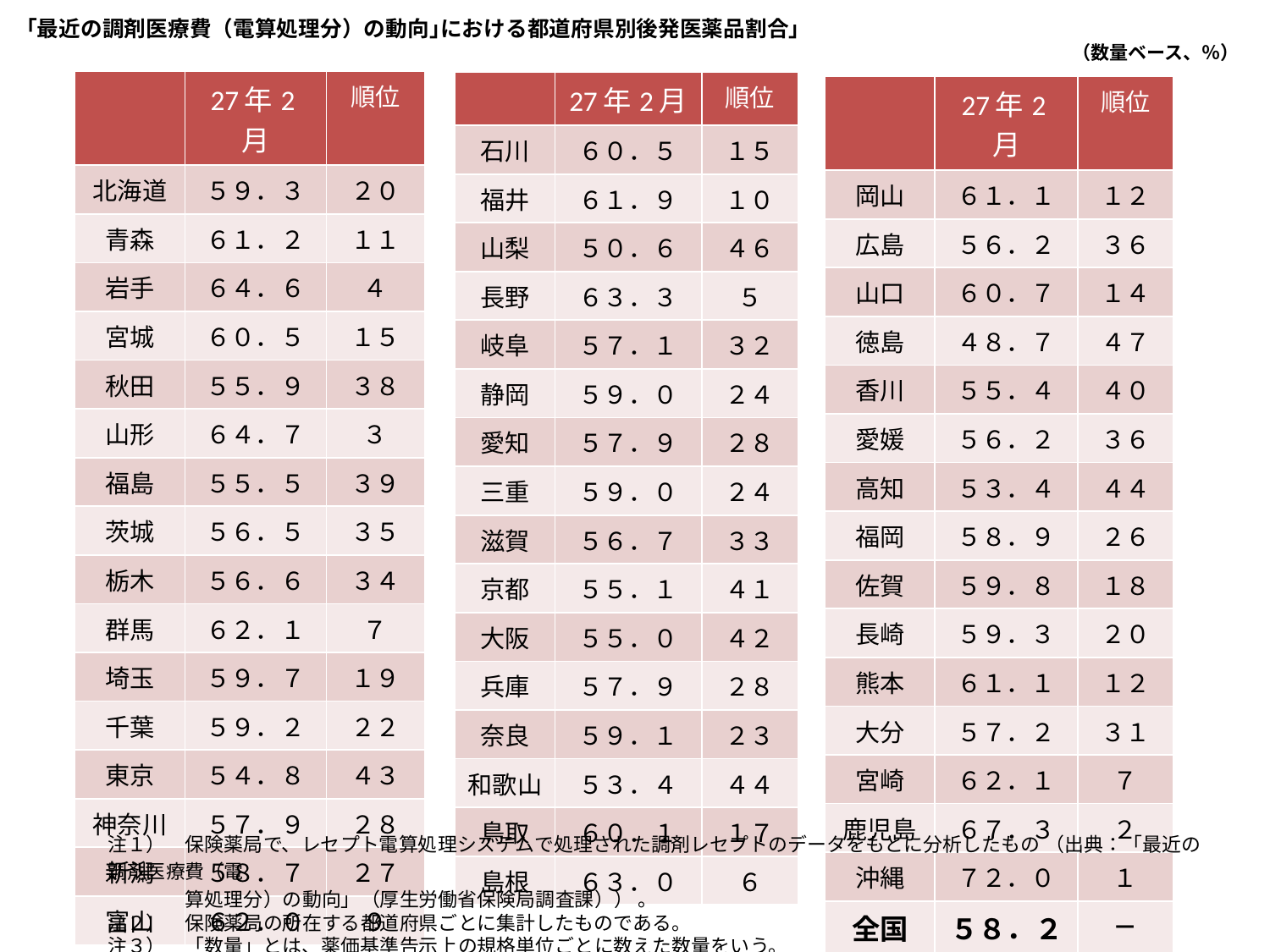

｢最近の調剤医療費（電算処理分）の動向｣における都道府県別後発医薬品割合」　　　　　　　　　　　　　　　　　　　　　　　　　　　　　　　　　　　　　　　　　　　　　　　　　　　　　　　　　　　　　　　　　　　　　　　　　　　　　　　　　　　　　　　　　　　　　　　　　　　　　　　　　（数量ベース、％）
|  | 27年2月 | 順位 |
| --- | --- | --- |
| 北海道 | ５９．３ | ２０ |
| 青森 | ６１．２ | １１ |
| 岩手 | ６４．６ | ４ |
| 宮城 | ６０．５ | １５ |
| 秋田 | ５５．９ | ３８ |
| 山形 | ６４．７ | ３ |
| 福島 | ５５．５ | ３９ |
| 茨城 | ５６．５ | ３５ |
| 栃木 | ５６．６ | ３４ |
| 群馬 | ６２．１ | ７ |
| 埼玉 | ５９．７ | １９ |
| 千葉 | ５９．２ | ２２ |
| 東京 | ５４．８ | ４３ |
| 神奈川 | ５７．９ | ２８ |
| 新潟 | ５８．７ | ２７ |
| 富山 | ６２．０ | ９ |
|  | 27年2月 | 順位 |
| --- | --- | --- |
| 石川 | ６０．５ | １５ |
| 福井 | ６１．９ | １０ |
| 山梨 | ５０．６ | ４６ |
| 長野 | ６３．３ | ５ |
| 岐阜 | ５７．１ | ３２ |
| 静岡 | ５９．０ | ２４ |
| 愛知 | ５７．９ | ２８ |
| 三重 | ５９．０ | ２４ |
| 滋賀 | ５６．７ | ３３ |
| 京都 | ５５．１ | ４１ |
| 大阪 | ５５．０ | ４２ |
| 兵庫 | ５７．９ | ２８ |
| 奈良 | ５９．１ | ２３ |
| 和歌山 | ５３．４ | ４４ |
| 鳥取 | ６０．１ | １７ |
| 島根 | ６３．０ | ６ |
|  | 27年2月 | 順位 |
| --- | --- | --- |
| 岡山 | ６１．１ | １２ |
| 広島 | ５６．２ | ３６ |
| 山口 | ６０．７ | １４ |
| 徳島 | ４８．７ | ４７ |
| 香川 | ５５．４ | ４０ |
| 愛媛 | ５６．２ | ３６ |
| 高知 | ５３．４ | ４４ |
| 福岡 | ５８．９ | ２６ |
| 佐賀 | ５９．８ | １８ |
| 長崎 | ５９．３ | ２０ |
| 熊本 | ６１．１ | １２ |
| 大分 | ５７．２ | ３１ |
| 宮崎 | ６２．１ | ７ |
| 鹿児島 | ６７．３ | ２ |
| 沖縄 | ７２．０ | １ |
| 全国 | ５８．２ | － |
注１）　保険薬局で、レセプト電算処理システムで処理された調剤レセプトのデータをもとに分析したもの （出典：「最近の調剤医療費（電
　　　　算処理分）の動向」（厚生労働省保険局調査課）） 。
注２）　保険薬局の所在する都道府県ごとに集計したものである。
注３）　「数量」とは、薬価基準告示上の規格単位ごとに数えた数量をいう。
注４）　後発医薬品の数量シェア（置換え率）＝〔後発医薬品の数量〕／（〔後発医薬品のある先発医薬品の数量〕＋〔後発医薬品の数量〕